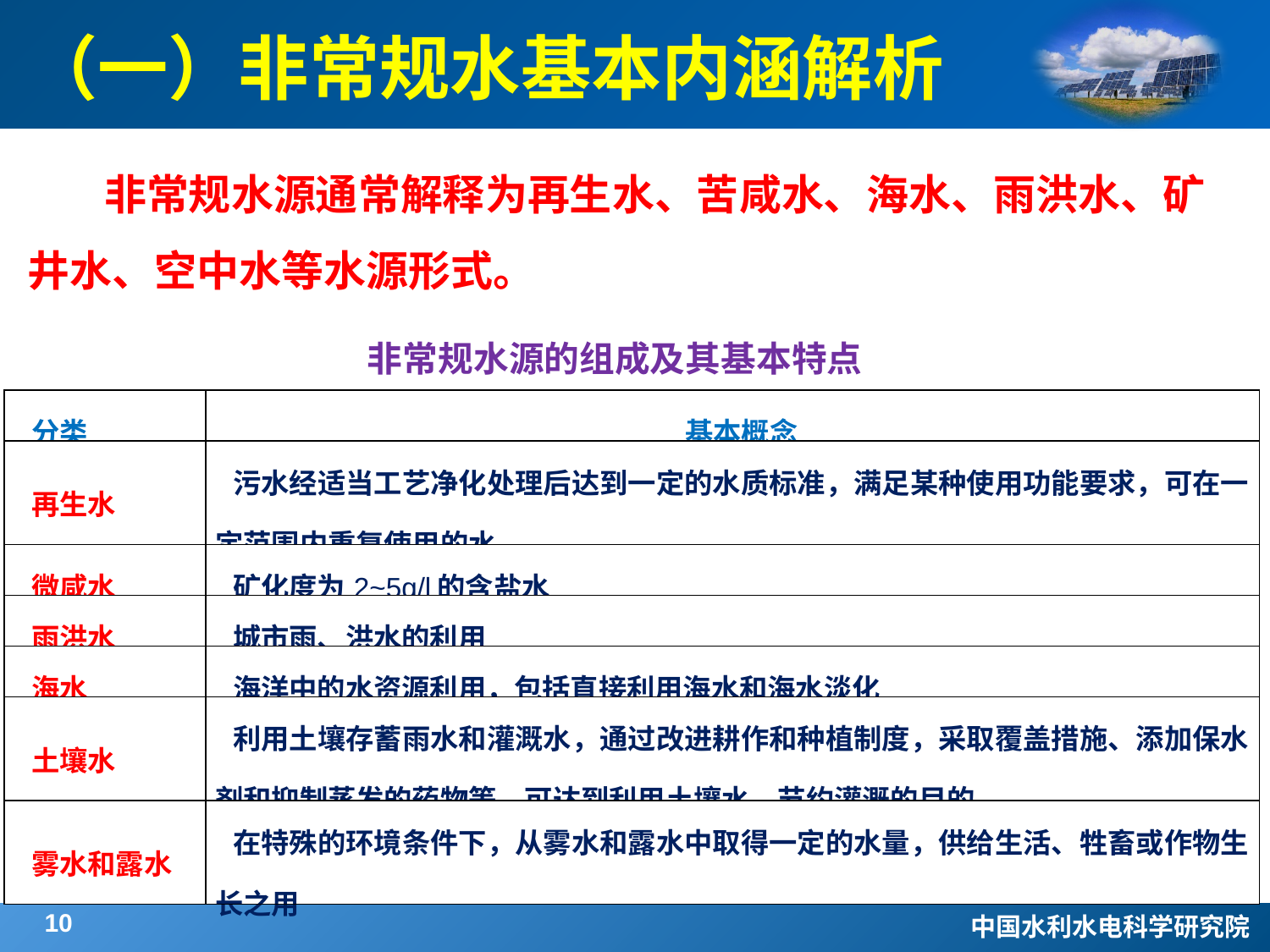

（一）非常规水基本内涵解析
       非常规水源通常解释为再生水、苦咸水、海水、雨洪水、矿井水、空中水等水源形式。
非常规水源的组成及其基本特点
| 分类 | 基本概念 |
| --- | --- |
| 再生水 | 污水经适当工艺净化处理后达到一定的水质标准，满足某种使用功能要求，可在一定范围内重复使用的水 |
| 微咸水 | 矿化度为2~5g/l的含盐水 |
| 雨洪水 | 城市雨、洪水的利用 |
| 海水 | 海洋中的水资源利用，包括直接利用海水和海水淡化 |
| 土壤水 | 利用土壤存蓄雨水和灌溉水，通过改进耕作和种植制度，采取覆盖措施、添加保水剂和抑制蒸发的药物等，可达到利用土壤水，节约灌溉的目的 |
| 雾水和露水 | 在特殊的环境条件下，从雾水和露水中取得一定的水量，供给生活、牲畜或作物生长之用 |